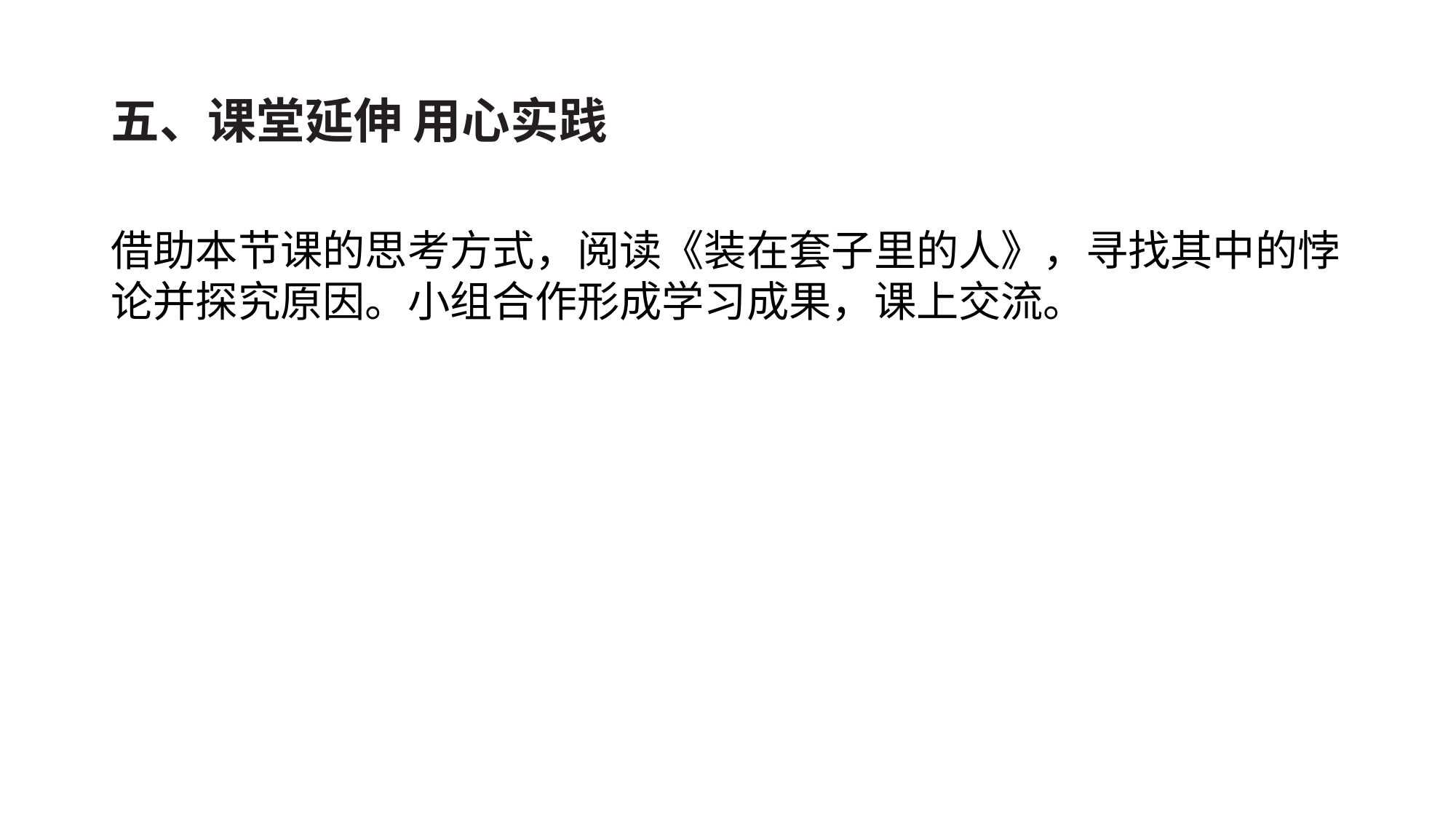

# 五、课堂延伸 用心实践
借助本节课的思考方式，阅读《装在套子里的人》，寻找其中的悖论并探究原因。小组合作形成学习成果，课上交流。